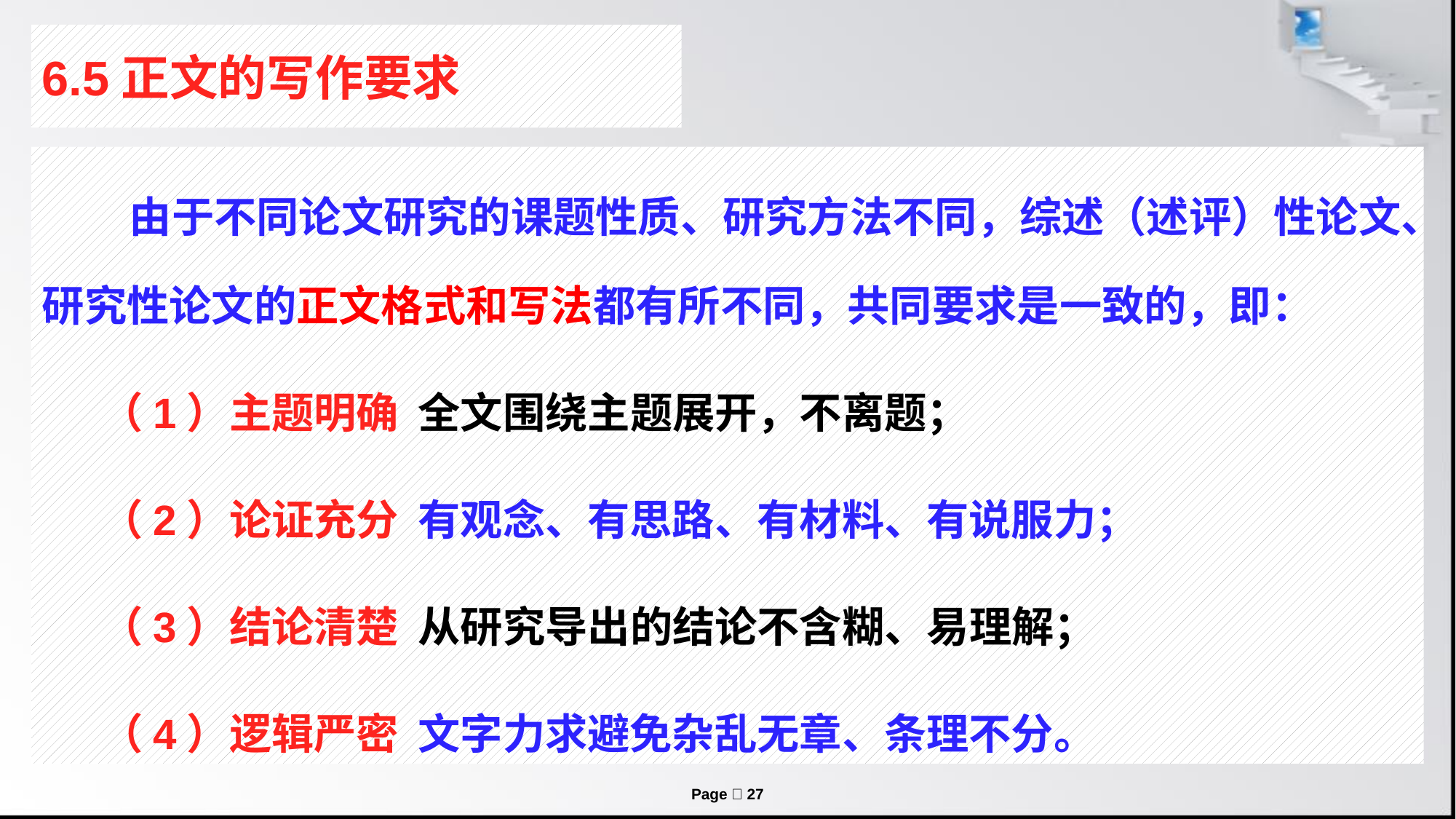

# 6.5正文的写作要求
        由于不同论文研究的课题性质、研究方法不同，综述（述评）性论文、研究性论文的正文格式和写法都有所不同，共同要求是一致的，即：
     （1）主题明确  全文围绕主题展开，不离题；
     （2）论证充分  有观念、有思路、有材料、有说服力；
     （3）结论清楚  从研究导出的结论不含糊、易理解；
     （4）逻辑严密  文字力求避免杂乱无章、条理不分。